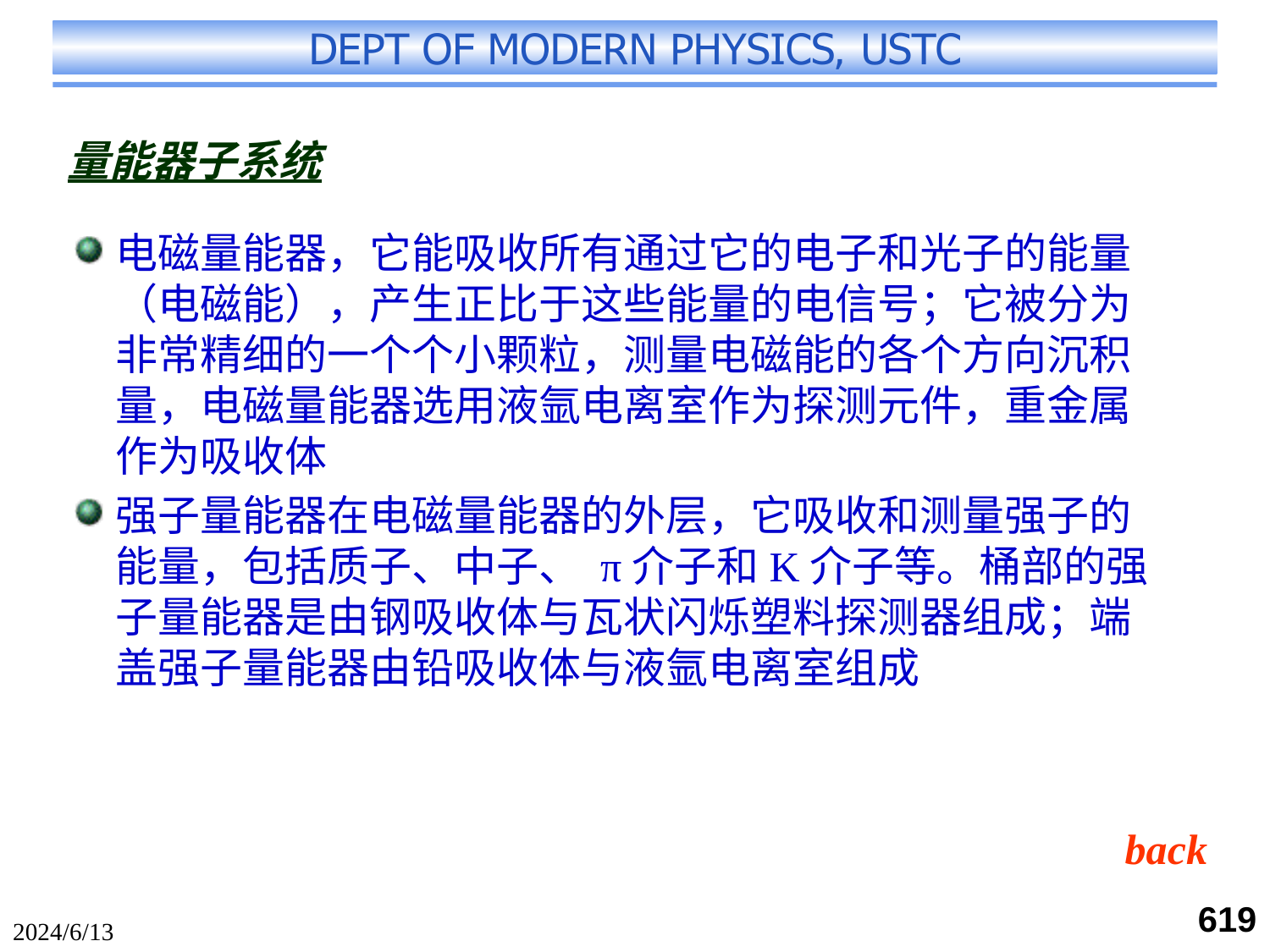

量能器子系统
电磁量能器，它能吸收所有通过它的电子和光子的能量（电磁能），产生正比于这些能量的电信号；它被分为非常精细的一个个小颗粒，测量电磁能的各个方向沉积量，电磁量能器选用液氩电离室作为探测元件，重金属作为吸收体
强子量能器在电磁量能器的外层，它吸收和测量强子的能量，包括质子、中子、 π介子和K介子等。桶部的强子量能器是由钢吸收体与瓦状闪烁塑料探测器组成；端盖强子量能器由铅吸收体与液氩电离室组成

back
619
2024/6/13